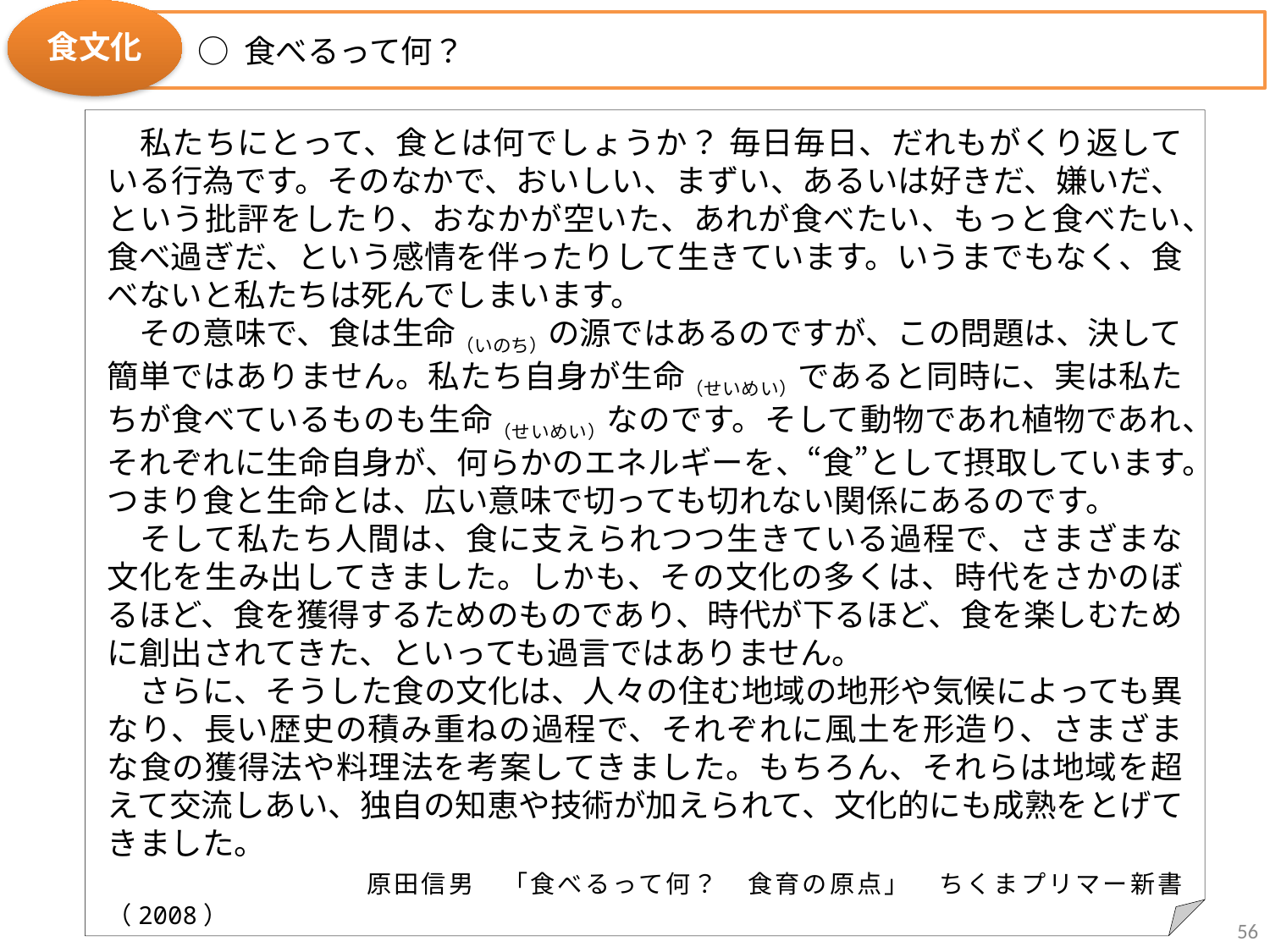

○ 食べるって何？
食文化

　私たちにとって、食とは何でしょうか？ 毎日毎日、だれもがくり返している行為です。そのなかで、おいしい、まずい、あるいは好きだ、嫌いだ、という批評をしたり、おなかが空いた、あれが食べたい、もっと食べたい、食べ過ぎだ、という感情を伴ったりして生きています。いうまでもなく、食べないと私たちは死んでしまいます。
　その意味で、食は生命（いのち）の源ではあるのですが、この問題は、決して簡単ではありません。私たち自身が生命（せいめい）であると同時に、実は私たちが食べているものも生命（せいめい）なのです。そして動物であれ植物であれ、それぞれに生命自身が、何らかのエネルギーを、“食”として摂取しています。つまり食と生命とは、広い意味で切っても切れない関係にあるのです。
　そして私たち人間は、食に支えられつつ生きている過程で、さまざまな文化を生み出してきました。しかも、その文化の多くは、時代をさかのぼるほど、食を獲得するためのものであり、時代が下るほど、食を楽しむために創出されてきた、といっても過言ではありません。
　さらに、そうした食の文化は、人々の住む地域の地形や気候によっても異なり、長い歴史の積み重ねの過程で、それぞれに風土を形造り、さまざまな食の獲得法や料理法を考案してきました。もちろん、それらは地域を超えて交流しあい、独自の知恵や技術が加えられて、文化的にも成熟をとげてきました。
 　　　　　　　　　　　　原田信男　「食べるって何？　食育の原点」　ちくまプリマー新書（2008）
56